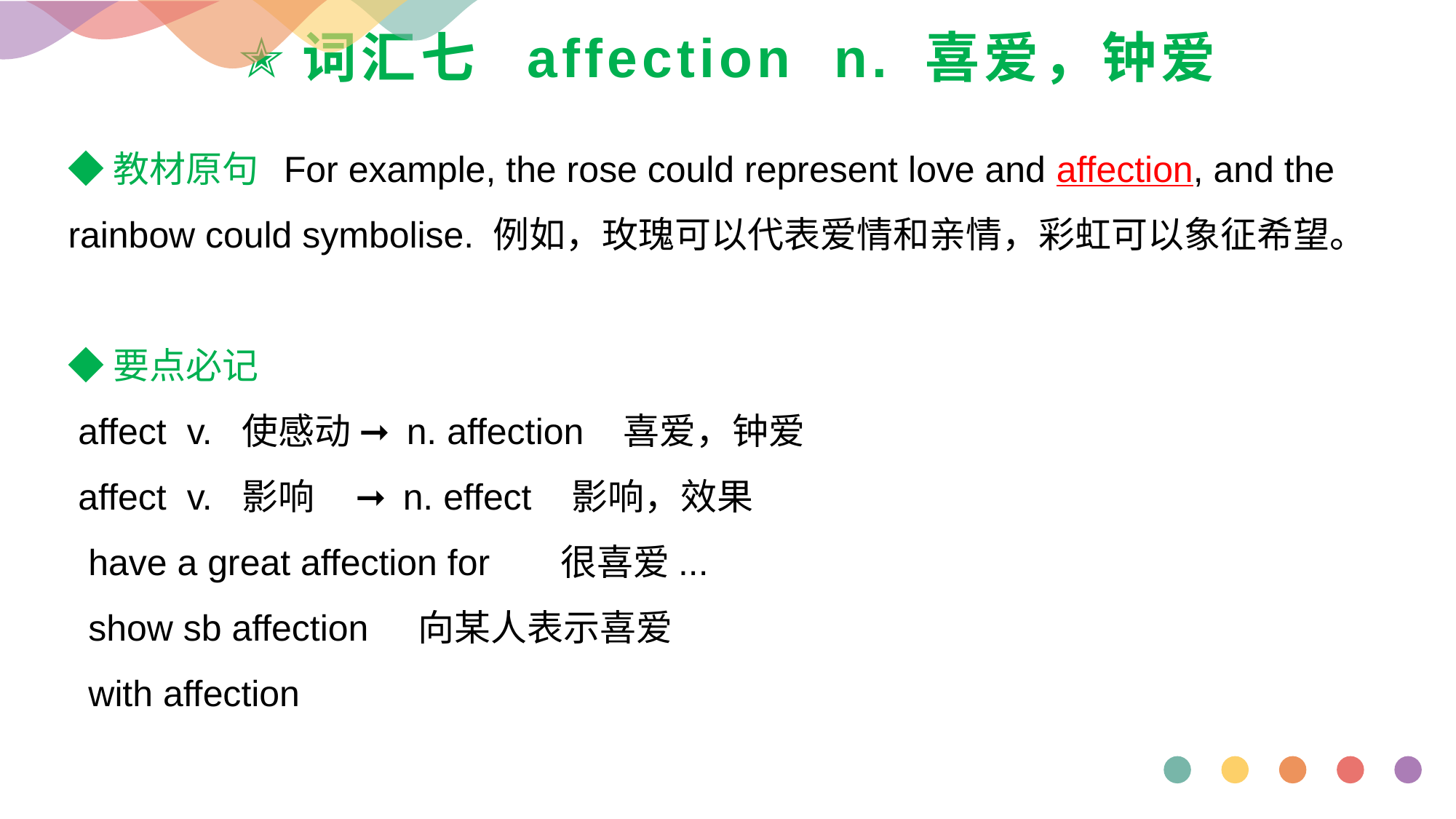

# ✭词汇七  affection  n. 喜爱，钟爱
◆教材原句  For example, the rose could represent love and affection, and the rainbow could symbolise. 例如，玫瑰可以代表爱情和亲情，彩虹可以象征希望。

◆要点必记
 affect  v.  使感动 ➞ n. affection   喜爱，钟爱
 affect  v.  影响     ➞ n. effect   影响，效果
  have a great affection for      很喜爱...
  show sb affection    向某人表示喜爱
  with affection